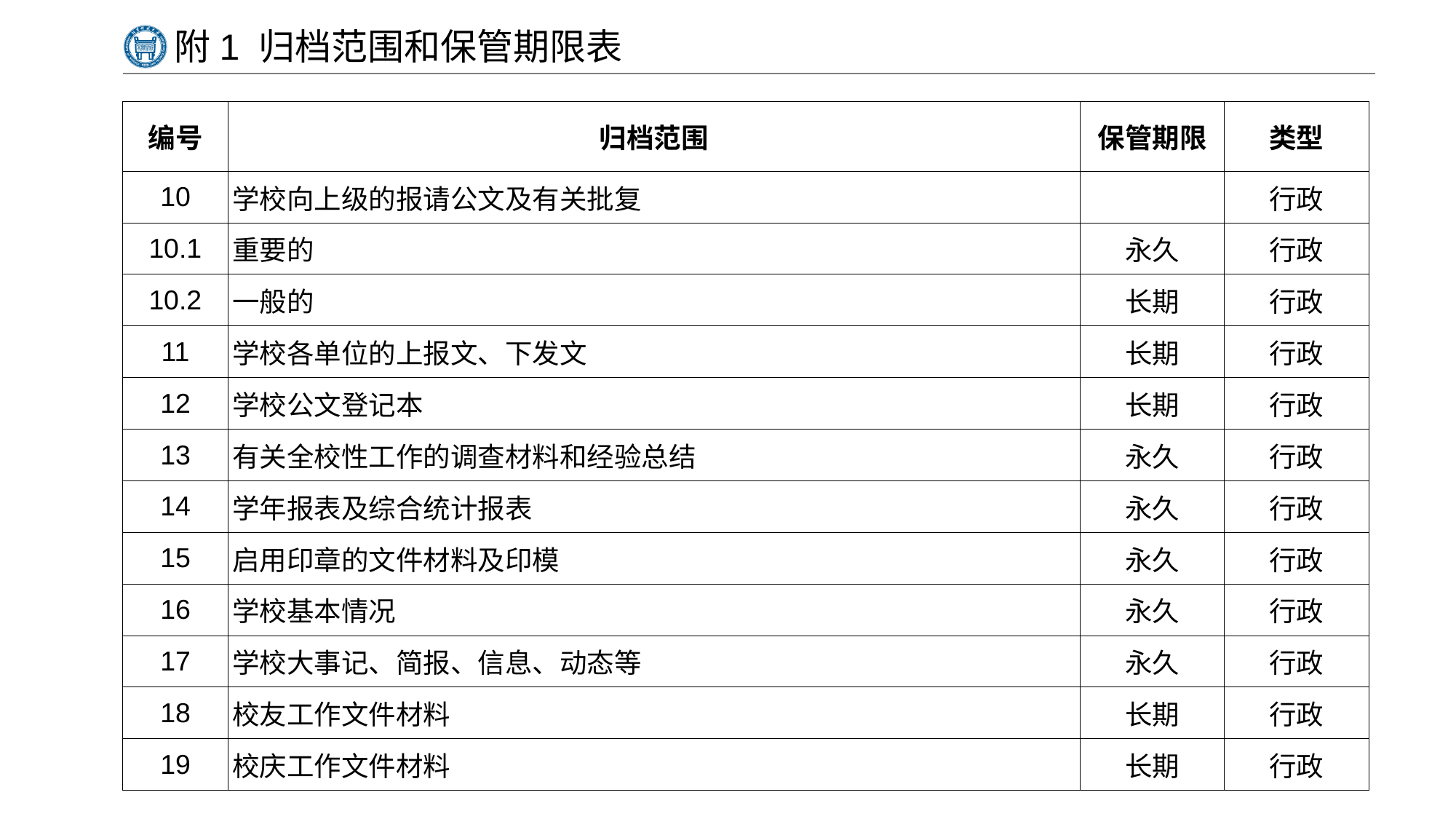

# 附1 归档范围和保管期限表
| 编号 | 归档范围 | 保管期限 | 类型 |
| --- | --- | --- | --- |
| 10 | 学校向上级的报请公文及有关批复 |  | 行政 |
| 10.1 | 重要的 | 永久 | 行政 |
| 10.2 | 一般的 | 长期 | 行政 |
| 11 | 学校各单位的上报文、下发文 | 长期 | 行政 |
| 12 | 学校公文登记本 | 长期 | 行政 |
| 13 | 有关全校性工作的调查材料和经验总结 | 永久 | 行政 |
| 14 | 学年报表及综合统计报表 | 永久 | 行政 |
| 15 | 启用印章的文件材料及印模 | 永久 | 行政 |
| 16 | 学校基本情况 | 永久 | 行政 |
| 17 | 学校大事记、简报、信息、动态等 | 永久 | 行政 |
| 18 | 校友工作文件材料 | 长期 | 行政 |
| 19 | 校庆工作文件材料 | 长期 | 行政 |